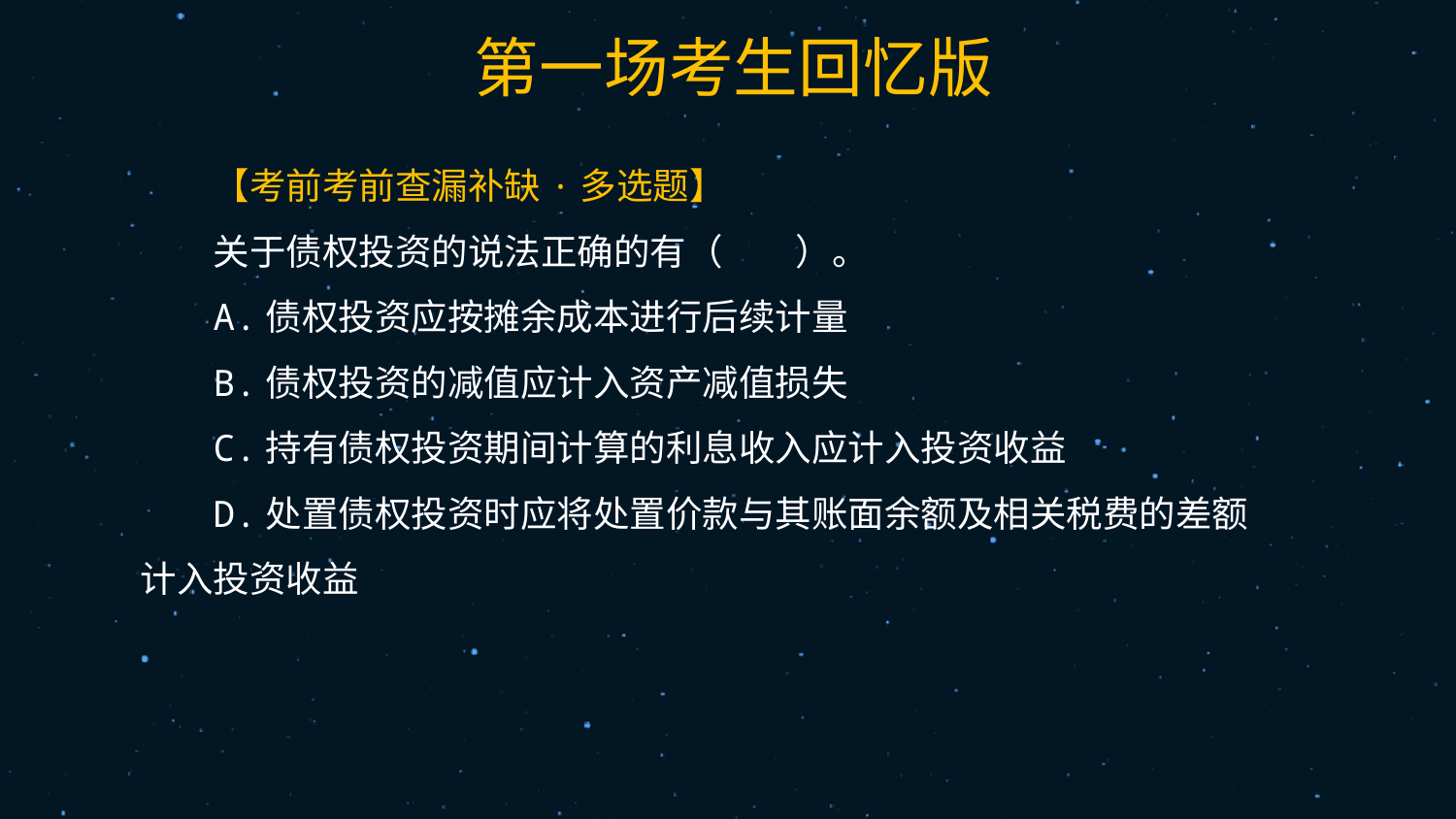

58
【考前考前查漏补缺·多选题】
关于债权投资的说法正确的有（　　）。
A.债权投资应按摊余成本进行后续计量
B.债权投资的减值应计入资产减值损失
C.持有债权投资期间计算的利息收入应计入投资收益
D.处置债权投资时应将处置价款与其账面余额及相关税费的差额计入投资收益